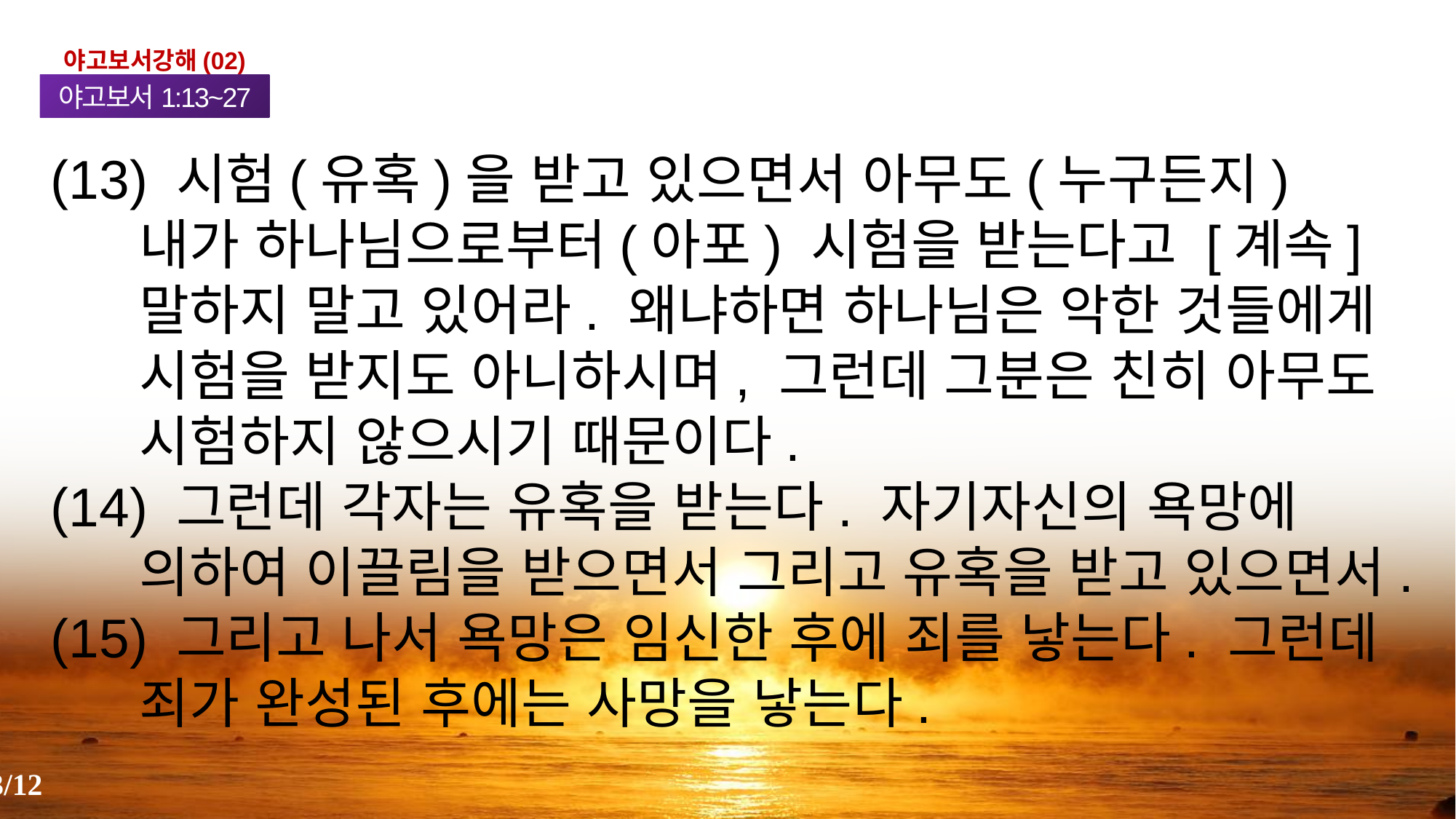

야고보서강해(02)
야고보서1:13~27

(13) 시험(유혹)을 받고 있으면서 아무도(누구든지) 내가 하나님으로부터(아포) 시험을 받는다고 [계속] 말하지 말고 있어라. 왜냐하면 하나님은 악한 것들에게 시험을 받지도 아니하시며, 그런데 그분은 친히 아무도 시험하지 않으시기 때문이다.
(14) 그런데 각자는 유혹을 받는다. 자기자신의 욕망에 의하여 이끌림을 받으면서 그리고 유혹을 받고 있으면서.
(15) 그리고 나서 욕망은 임신한 후에 죄를 낳는다. 그런데 죄가 완성된 후에는 사망을 낳는다.